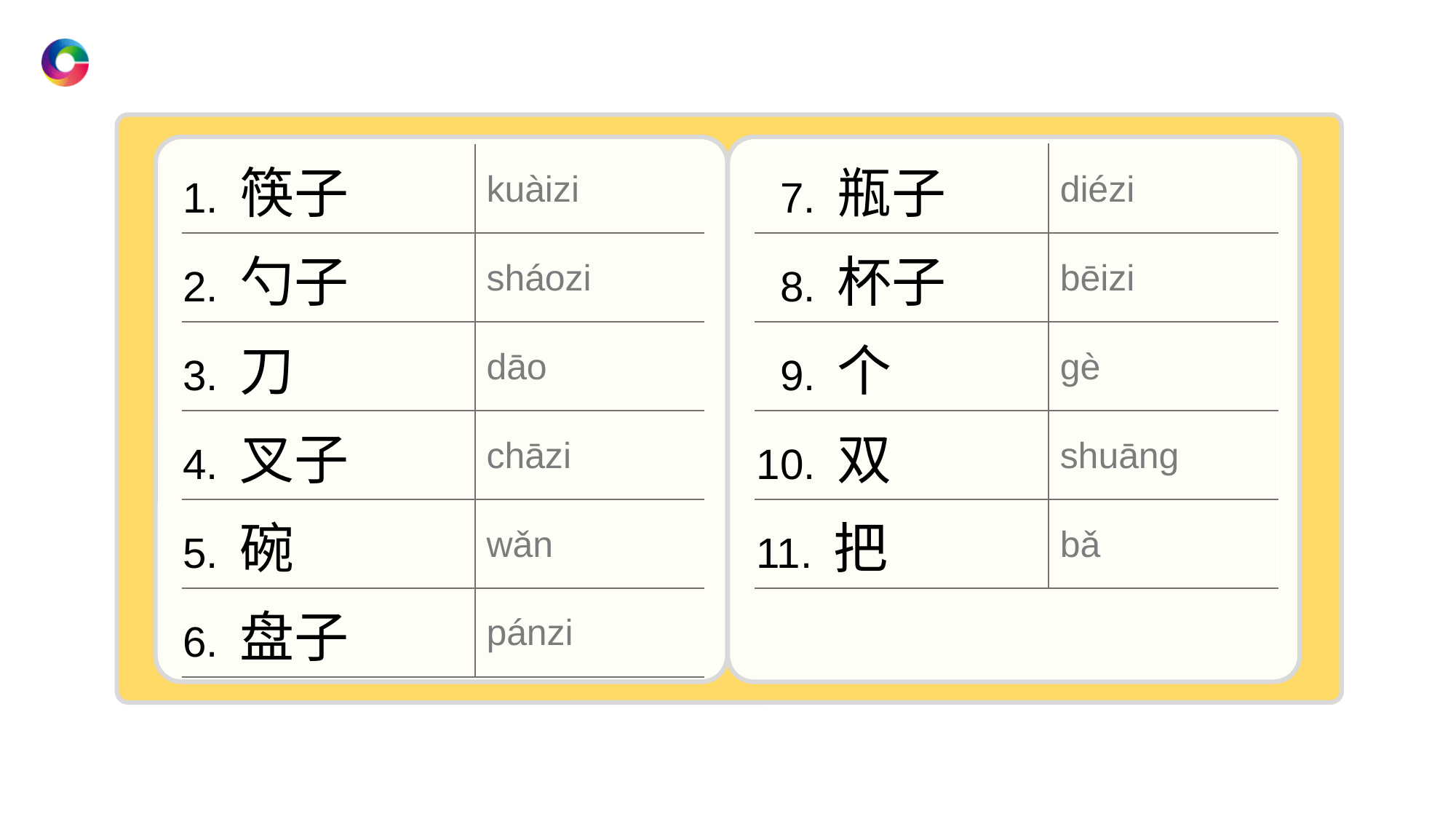

| 1. 筷子 | kuàizi |
| --- | --- |
| 2. 勺子 | sháozi |
| 3. 刀 | dāo |
| 4. 叉子 | chāzi |
| 5. 碗 | wǎn |
| 6. 盘子 | pánzi |
| 7. 瓶子 | diézi |
| --- | --- |
| 8. 杯子 | bēizi |
| 9. 个 | ɡè |
| 10. 双 | shuānɡ |
| 11. 把 | bǎ |